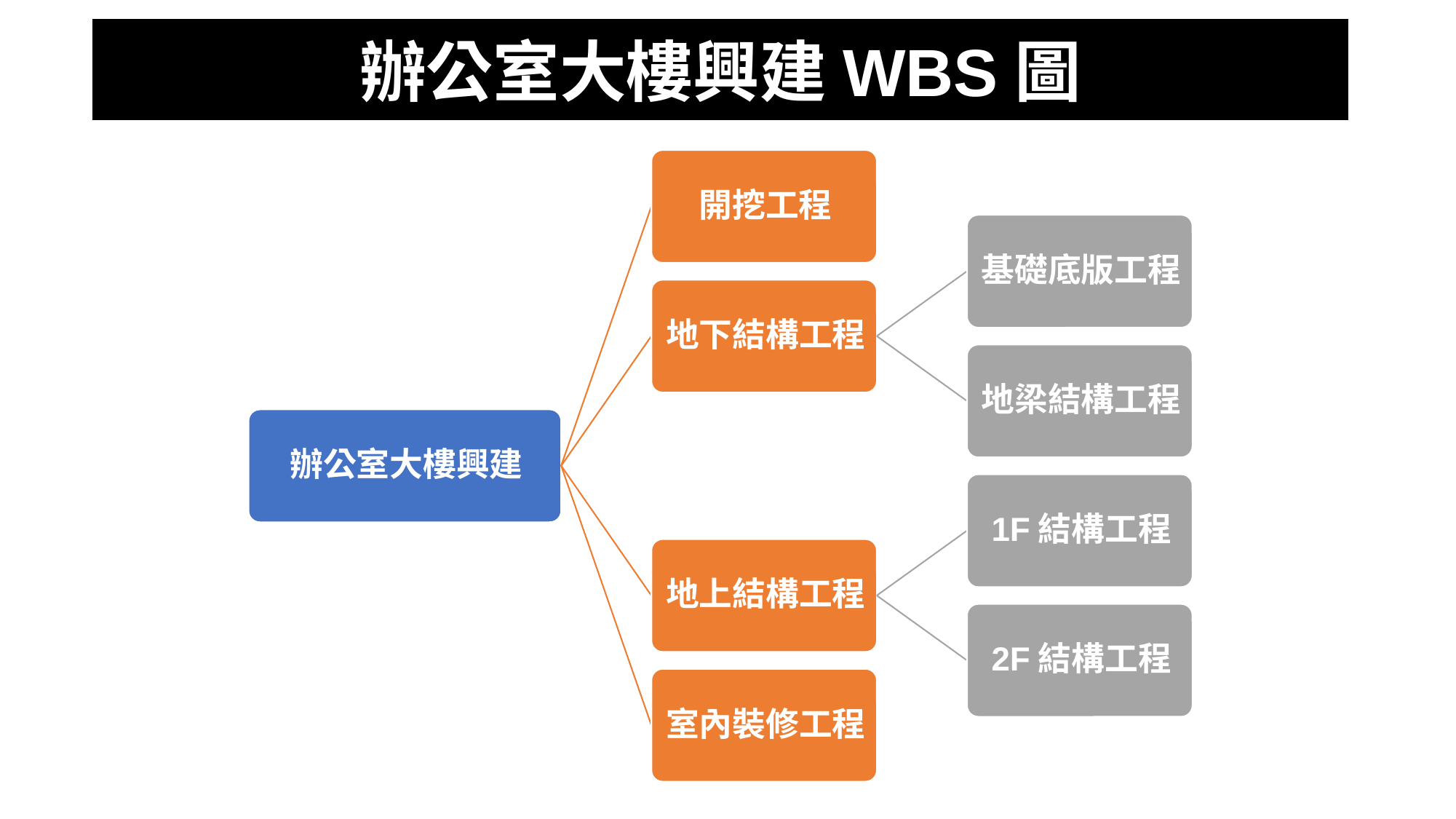

# 辦公室大樓興建WBS圖
辦公室大樓興建

開挖工程

地下結構工程

基礎底版工程

地梁結構工程

地上結構工程

1F結構工程

2F結構工程

室內裝修工程